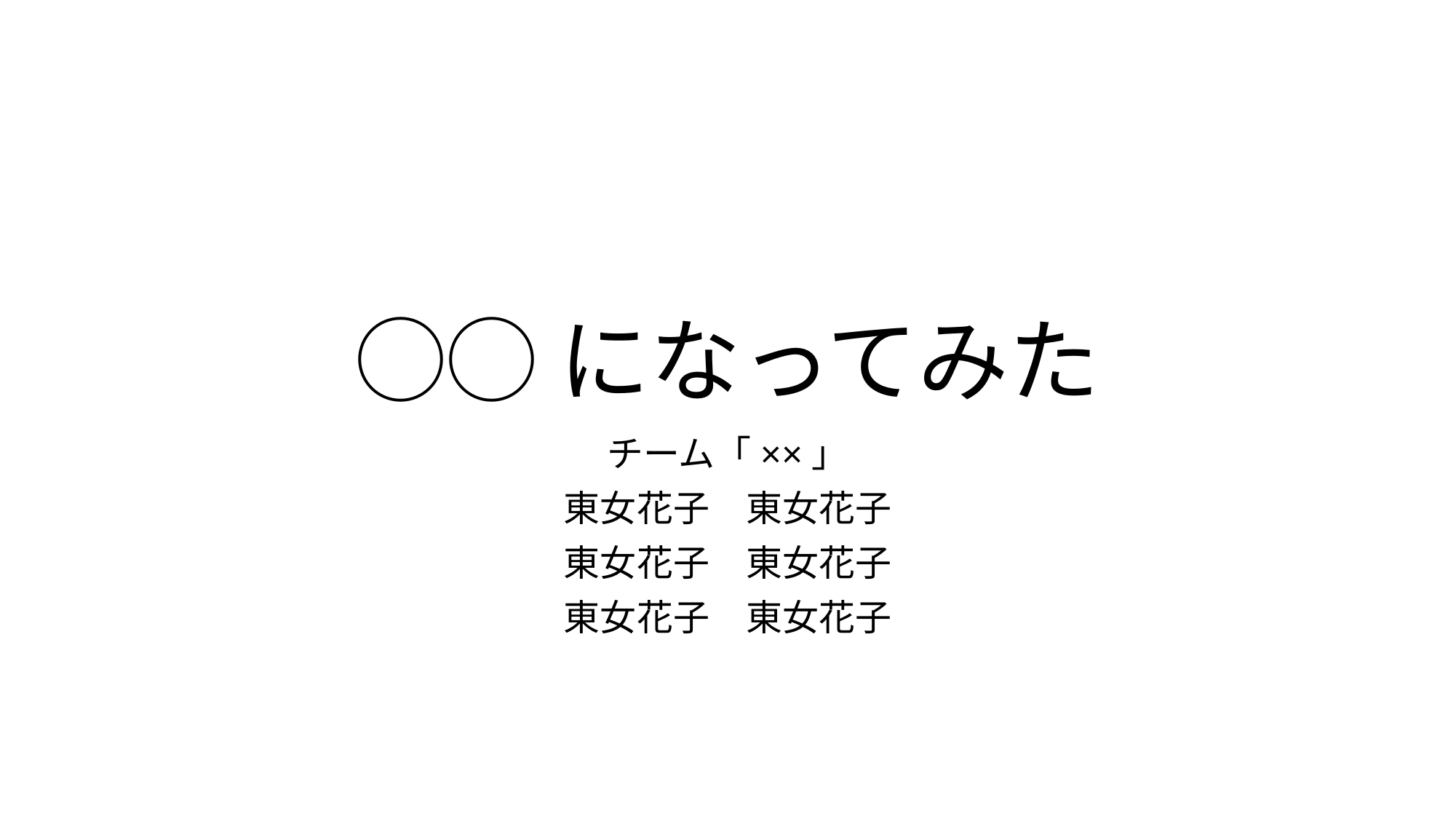

# ◯◯になってみた
チーム「××」
東女花子　東女花子
東女花子　東女花子
東女花子　東女花子